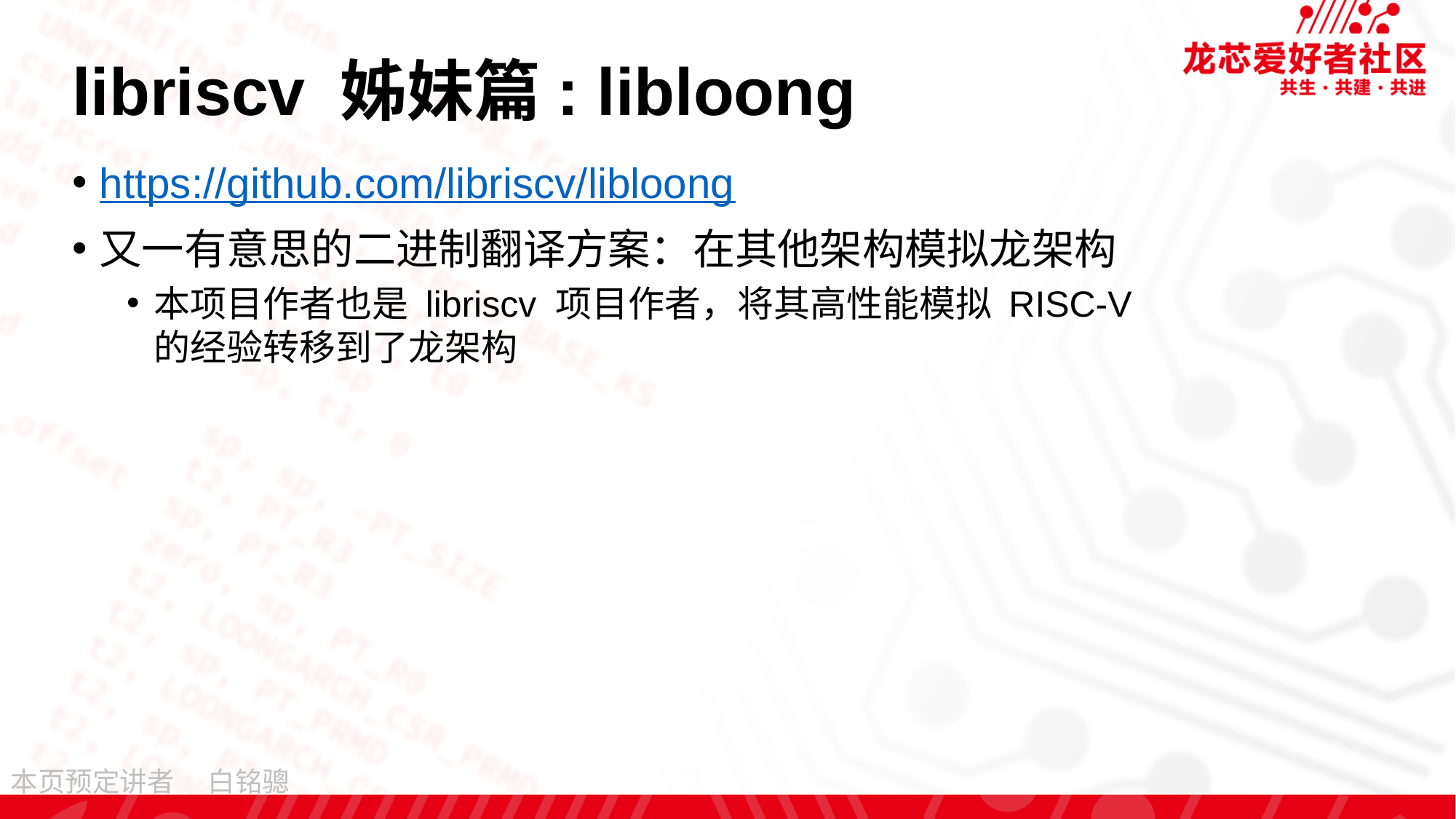

# libriscv 姊妹篇: libloong
https://github.com/libriscv/libloong
又一有意思的二进制翻译方案：在其他架构模拟龙架构
本项目作者也是 libriscv 项目作者，将其高性能模拟 RISC-V 的经验转移到了龙架构
白铭骢